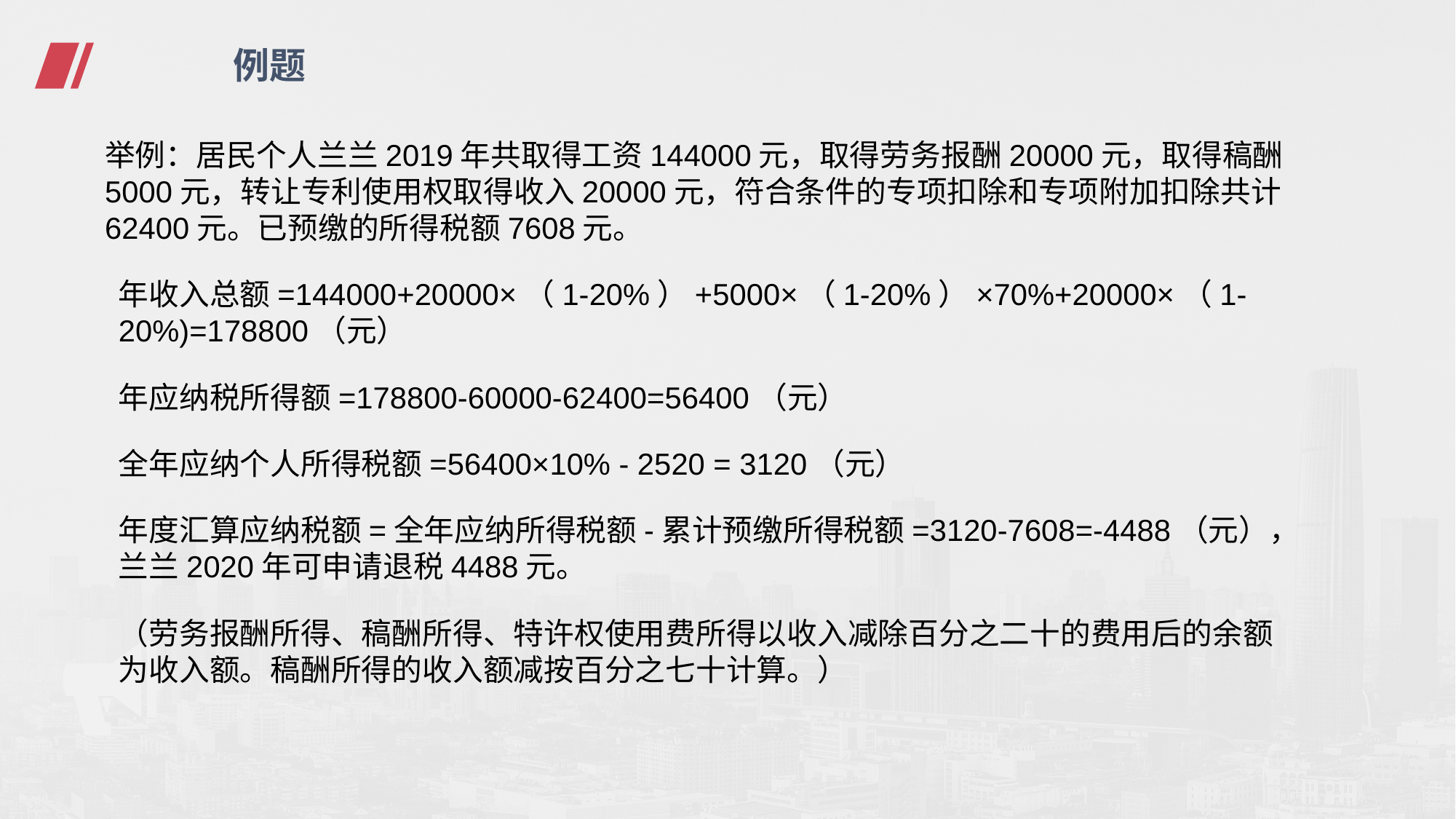

# 例题

举例：居民个人兰兰2019年共取得工资144000元，取得劳务报酬20000元，取得稿酬5000元，转让专利使用权取得收入20000元，符合条件的专项扣除和专项附加扣除共计62400元。已预缴的所得税额7608元。
年收入总额=144000+20000×（1-20%）+5000×（1-20%）×70%+20000×（1-20%)=178800（元）
年应纳税所得额=178800-60000-62400=56400（元）
全年应纳个人所得税额=56400×10% - 2520 = 3120（元）
年度汇算应纳税额=全年应纳所得税额-累计预缴所得税额=3120-7608=-4488（元），兰兰2020年可申请退税4488元。
（劳务报酬所得、稿酬所得、特许权使用费所得以收入减除百分之二十的费用后的余额为收入额。稿酬所得的收入额减按百分之七十计算。）